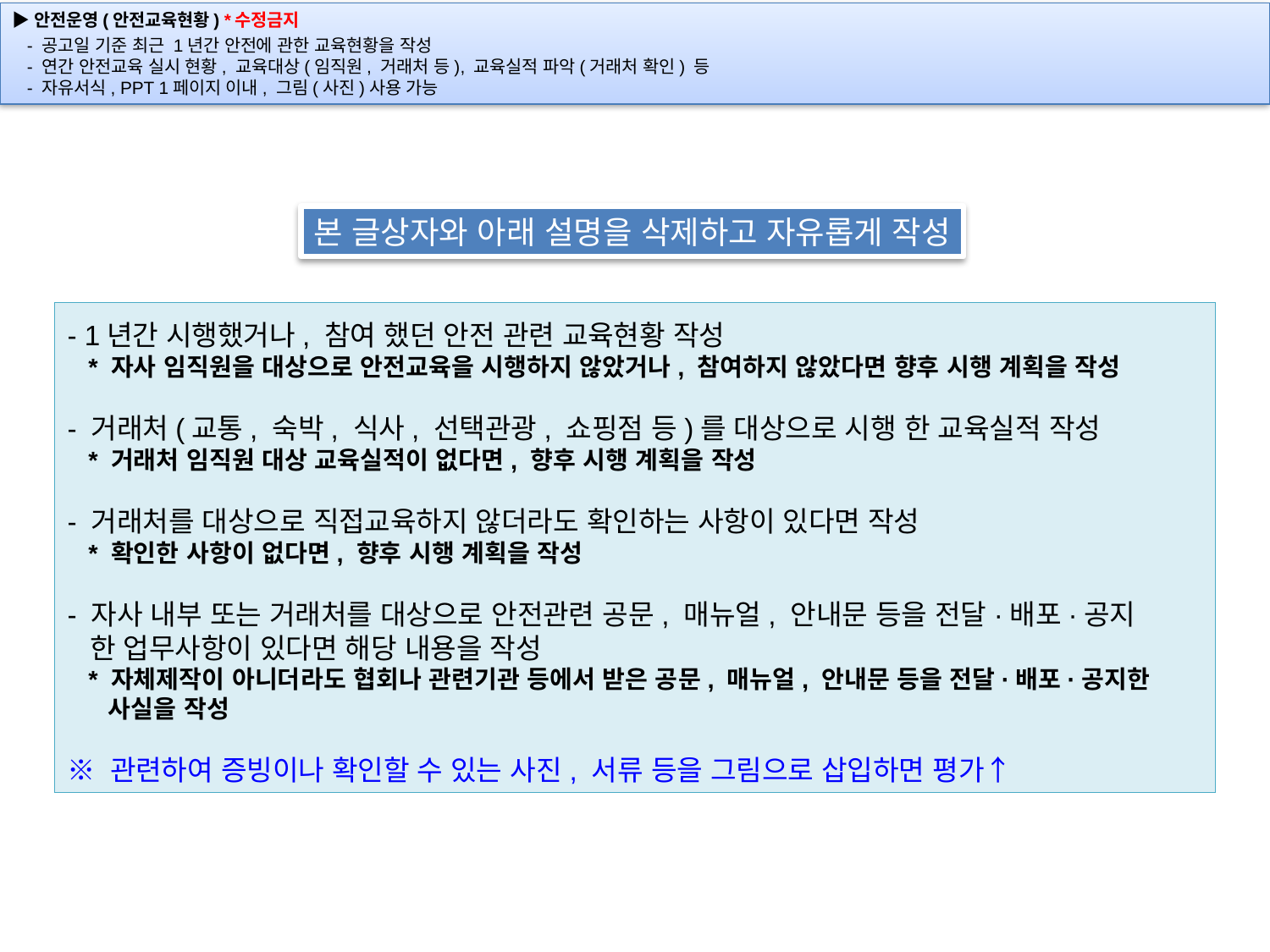

본 글상자와 아래 설명을 삭제하고 자유롭게 작성

- 1년간 시행했거나, 참여 했던 안전 관련 교육현황 작성
   * 자사 임직원을 대상으로 안전교육을 시행하지 않았거나, 참여하지 않았다면 향후 시행 계획을 작성

- 거래처(교통, 숙박, 식사, 선택관광, 쇼핑점 등)를 대상으로 시행 한 교육실적 작성
   * 거래처 임직원 대상 교육실적이 없다면, 향후 시행 계획을 작성

- 거래처를 대상으로 직접교육하지 않더라도 확인하는 사항이 있다면 작성
   * 확인한 사항이 없다면, 향후 시행 계획을 작성

- 자사 내부 또는 거래처를 대상으로 안전관련 공문, 매뉴얼, 안내문 등을 전달·배포·공지
  한 업무사항이 있다면 해당 내용을 작성
   * 자체제작이 아니더라도 협회나 관련기관 등에서 받은 공문, 매뉴얼, 안내문 등을 전달·배포·공지한
     사실을 작성

※ 관련하여 증빙이나 확인할 수 있는 사진, 서류 등을 그림으로 삽입하면 평가↑